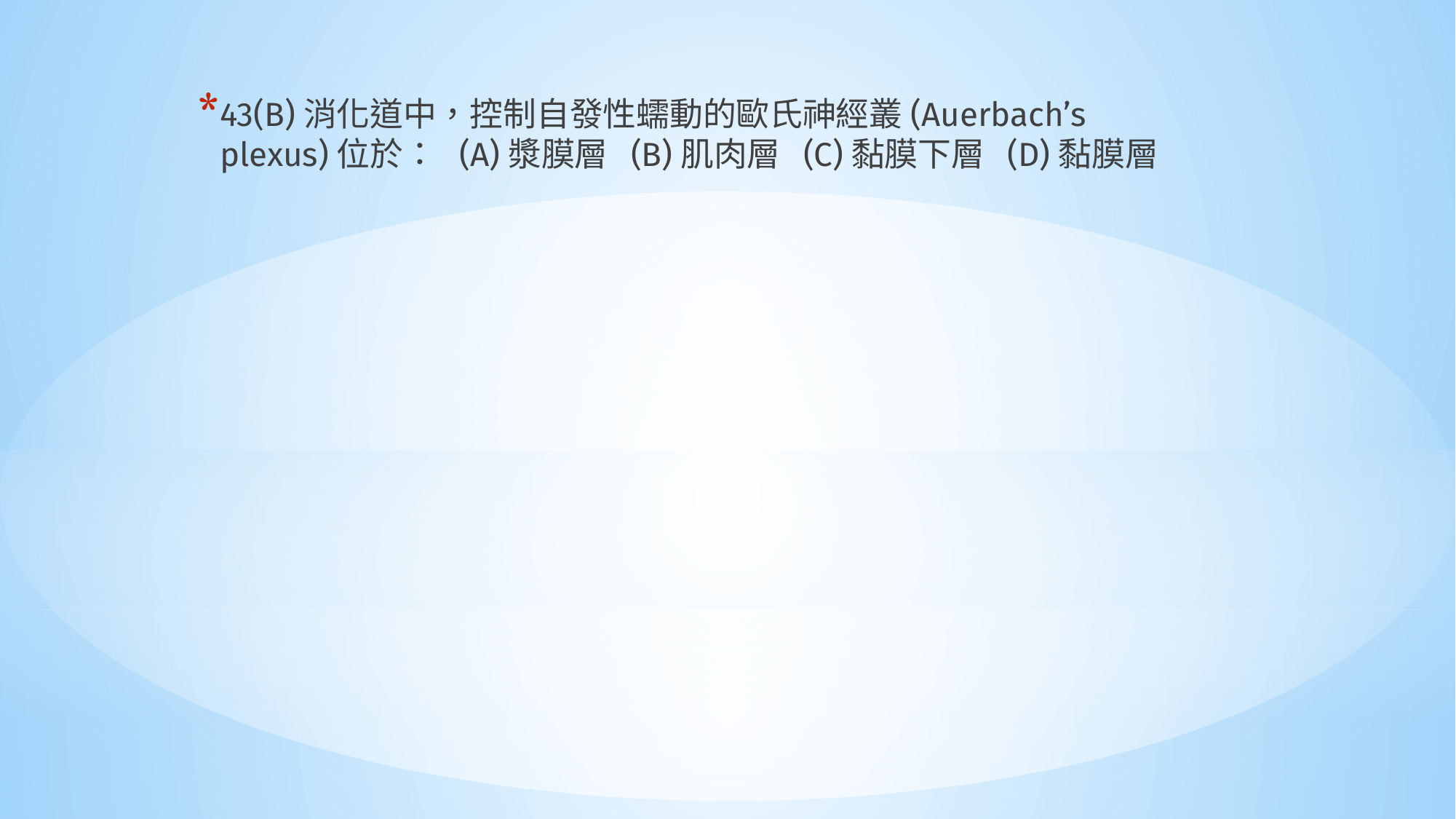

43(B)消化道中，控制自發性蠕動的歐氏神經叢(Auerbach’s plexus)位於：  (A)漿膜層  (B)肌肉層  (C)黏膜下層  (D)黏膜層
#